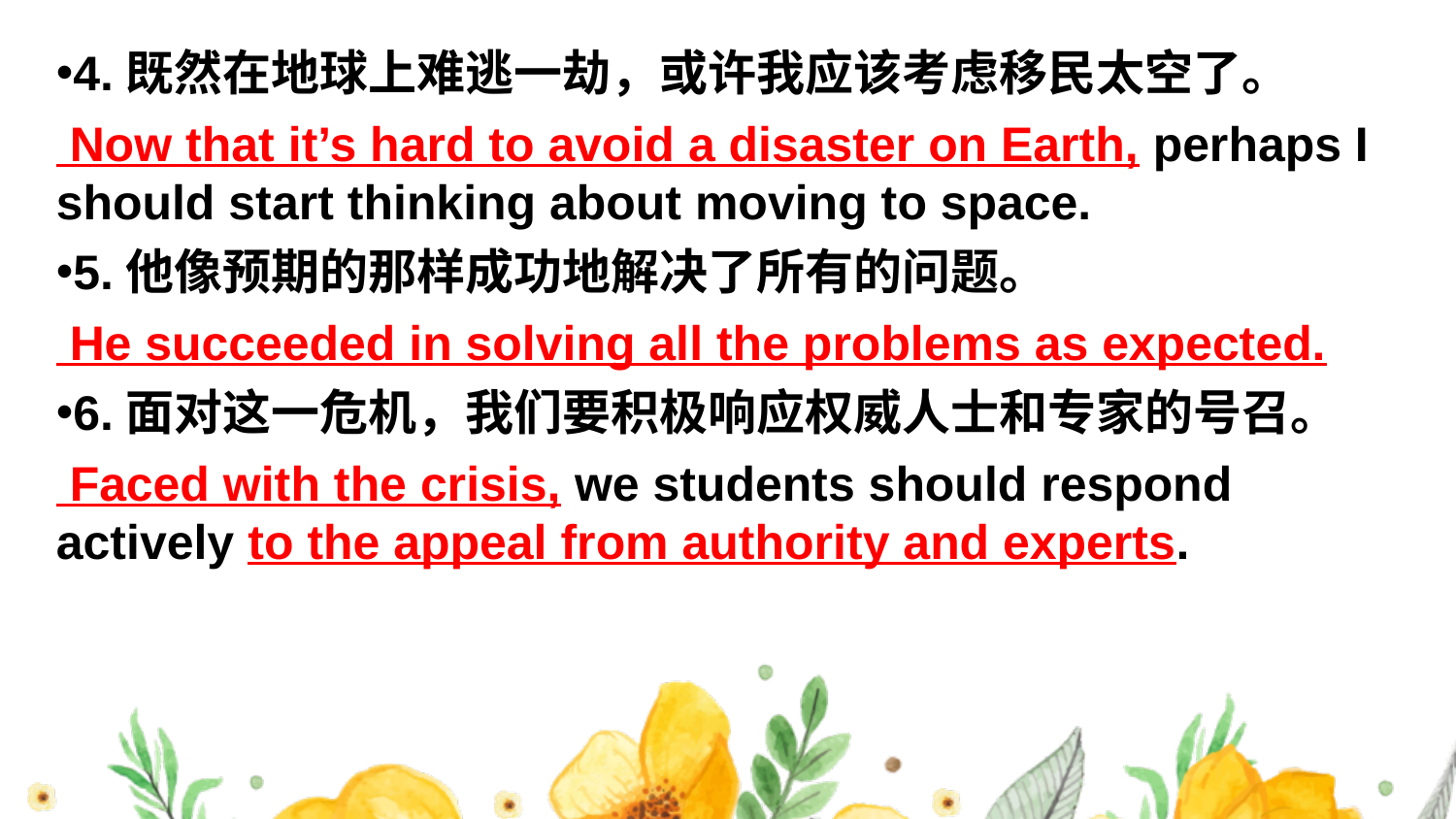

4.既然在地球上难逃一劫，或许我应该考虑移民太空了。
 Now that it’s hard to avoid a disaster on Earth, perhaps I should start thinking about moving to space.
5.他像预期的那样成功地解决了所有的问题。
 He succeeded in solving all the problems as expected.
6.面对这一危机，我们要积极响应权威人士和专家的号召。
 Faced with the crisis, we students should respond actively to the appeal from authority and experts.